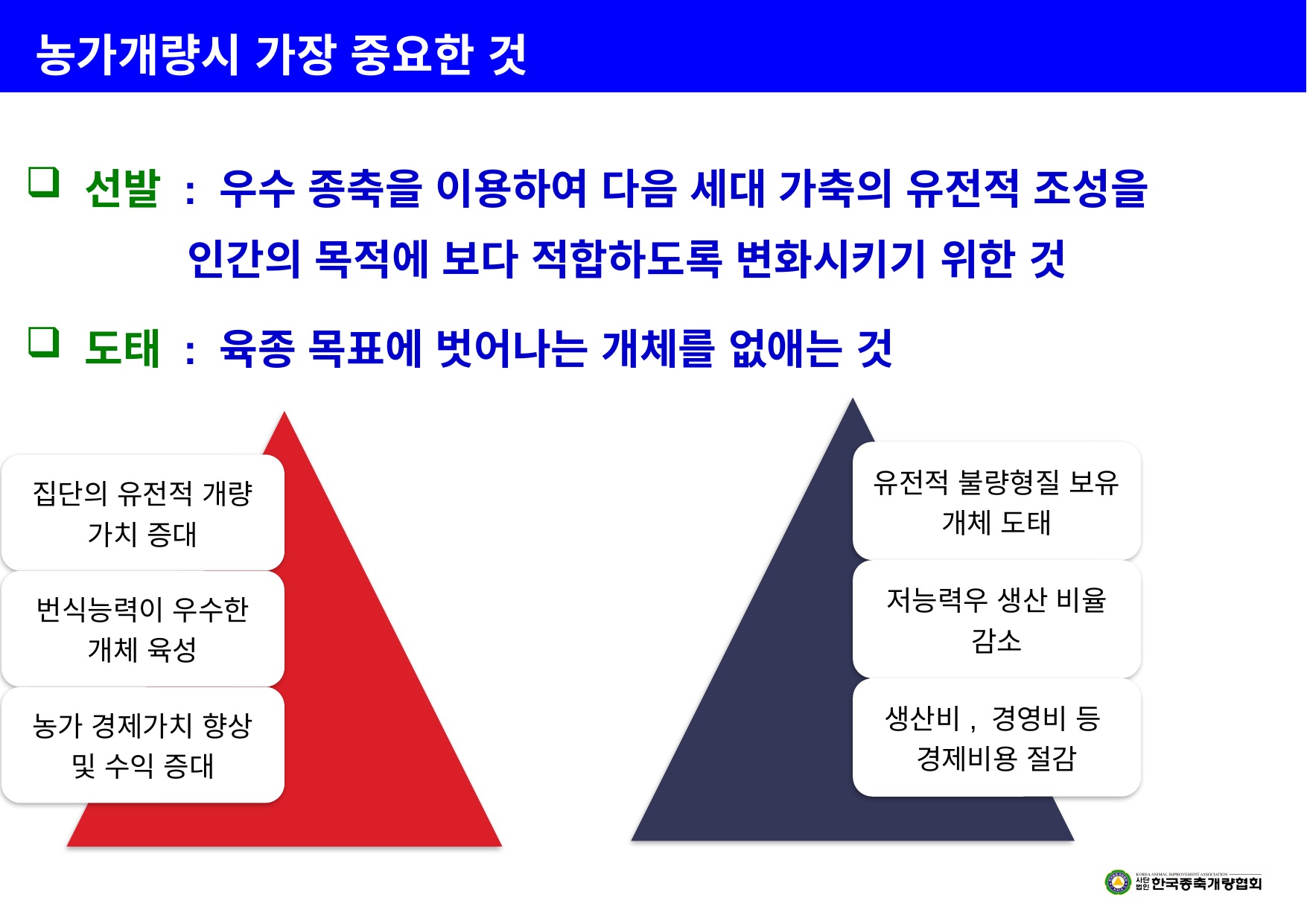

|  |
| --- |
농가개량시 가장 중요한 것
 선발 : 우수 종축을 이용하여 다음 세대 가축의 유전적 조성을
             인간의 목적에 보다 적합하도록 변화시키기 위한 것
 도태 : 육종 목표에 벗어나는 개체를 없애는 것
유전적 불량형질 보유 개체 도태
저능력우 생산 비율 감소
생산비, 경영비 등
경제비용 절감
집단의 유전적 개량 가치 증대
번식능력이 우수한 개체 육성
농가 경제가치 향상 및 수익 증대